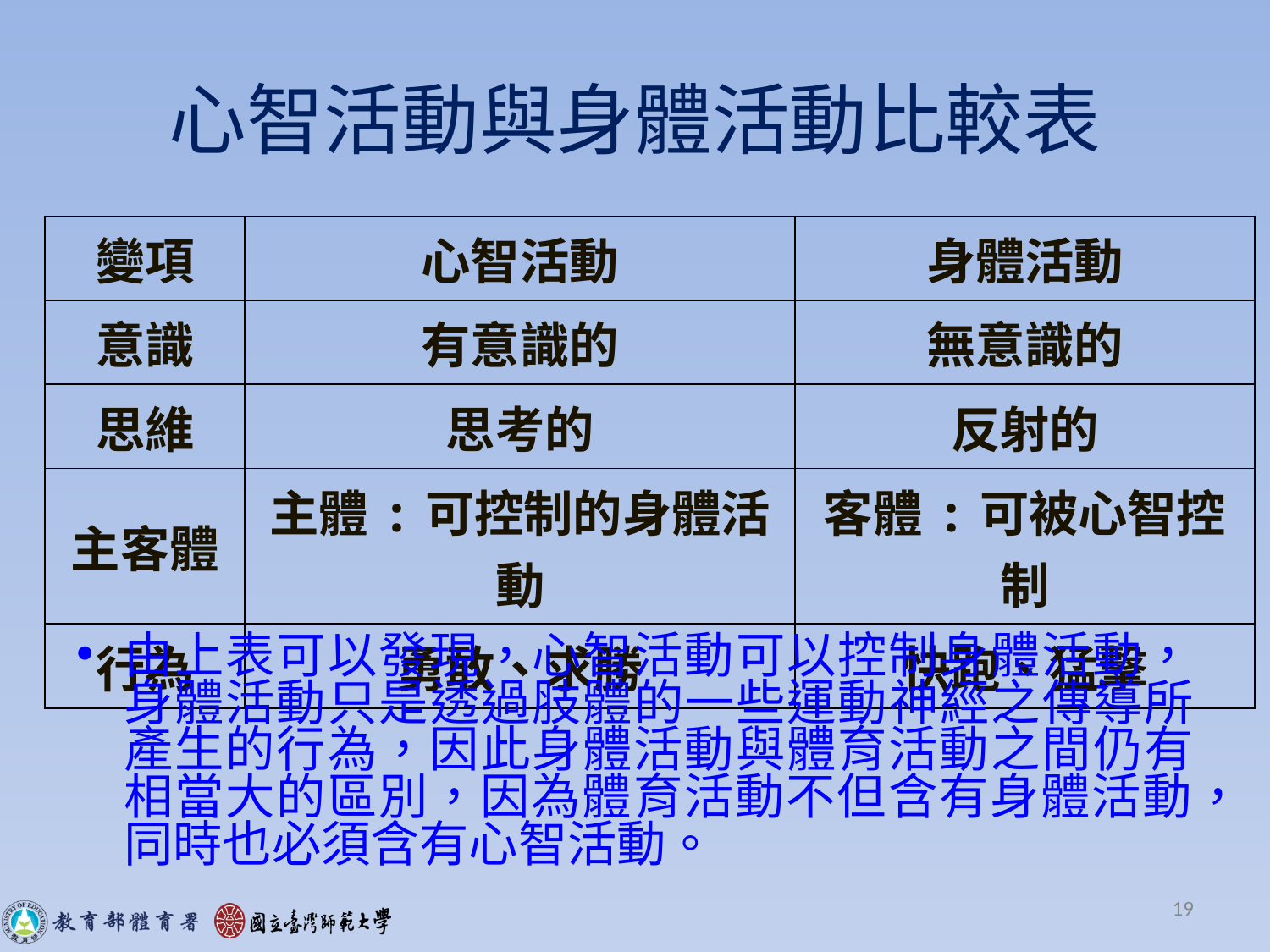

# 心智活動與身體活動比較表
| 變項 | 心智活動 | 身體活動 |
| --- | --- | --- |
| 意識 | 有意識的 | 無意識的 |
| 思維 | 思考的 | 反射的 |
| 主客體 | 主體:可控制的身體活動 | 客體:可被心智控制 |
| 行為 | 勇敢、求勝 | 快跑、猛擊 |
由上表可以發現，心智活動可以控制身體活動，身體活動只是透過肢體的一些運動神經之傳導所產生的行為，因此身體活動與體育活動之間仍有相當大的區別，因為體育活動不但含有身體活動，同時也必須含有心智活動。
19